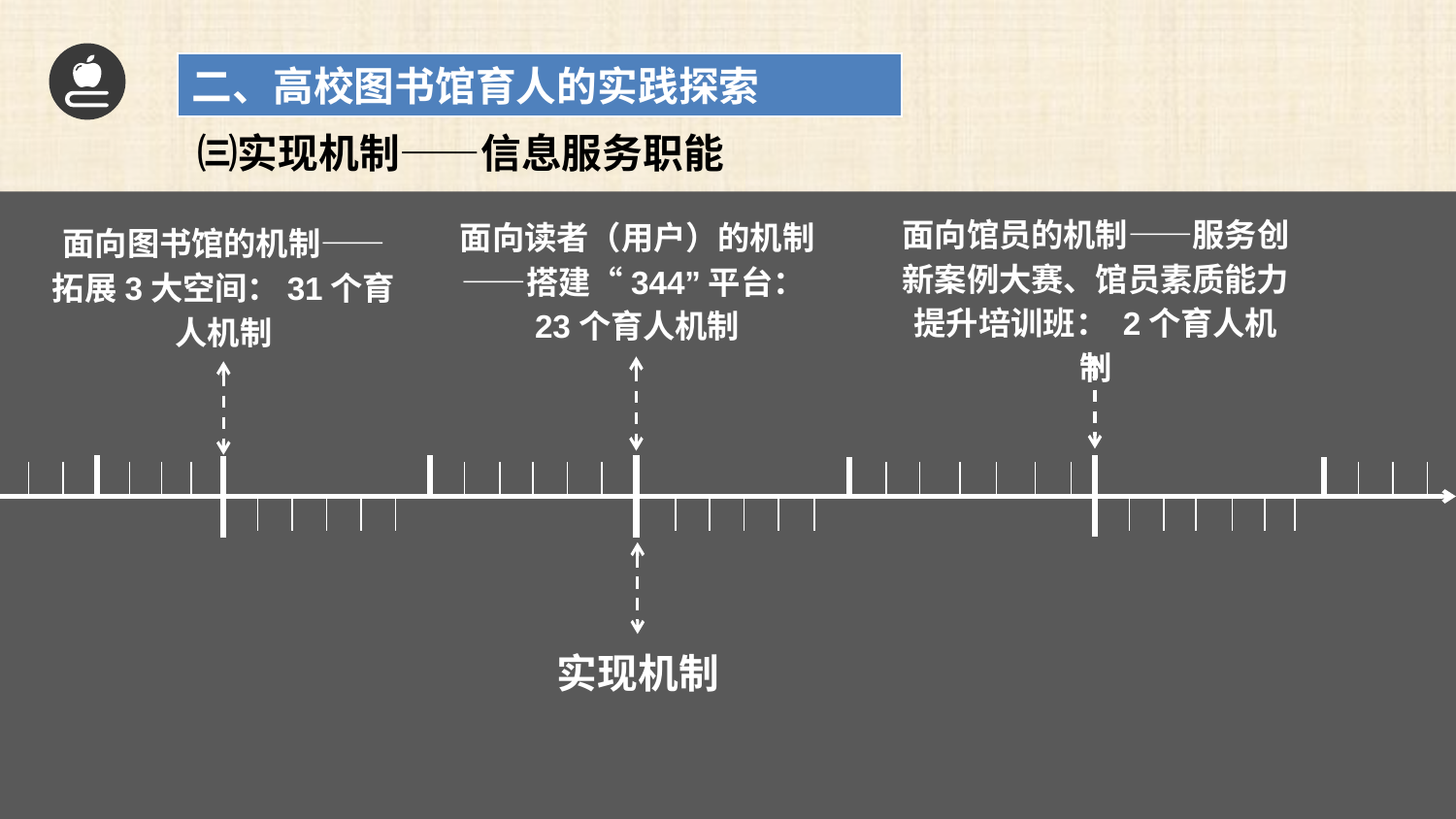

二、高校图书馆育人的实践探索
㈢实现机制——信息服务职能

面向馆员的机制——服务创新案例大赛、馆员素质能力提升培训班： 2个育人机制
面向读者（用户）的机制——搭建“344”平台：23个育人机制
面向图书馆的机制——拓展3大空间：31个育人机制
实现机制